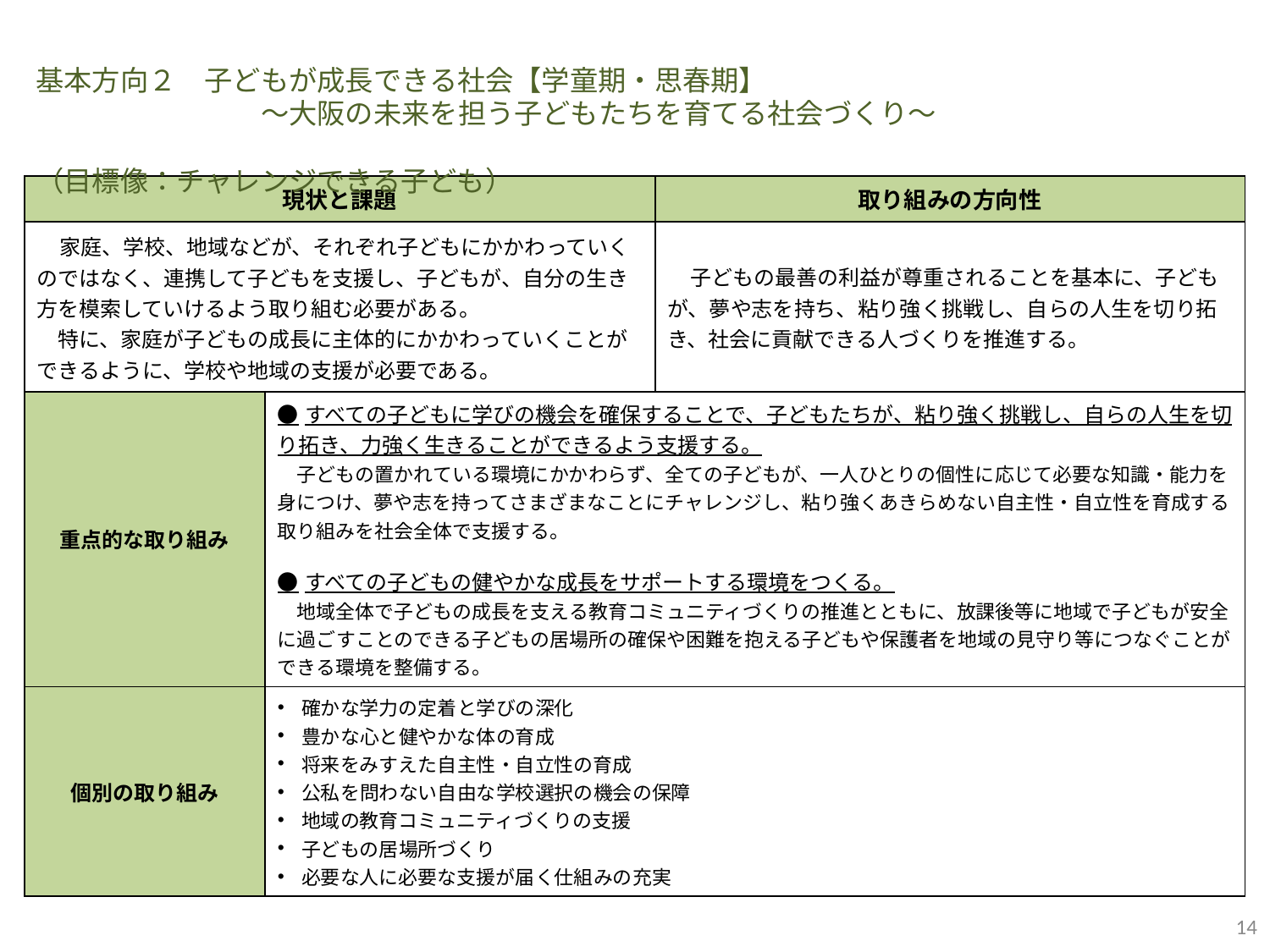

基本方向２　子どもが成長できる社会【学童期・思春期】
　　　　　　　　～大阪の未来を担う子どもたちを育てる社会づくり～
　　　　　　　　　　　　　　　　　　　　　　　　　　　　　　　　　　　　　　　　　　（目標像：チャレンジできる子ども）
| 現状と課題 |  | 取り組みの方向性 |
| --- | --- | --- |
| 家庭、学校、地域などが、それぞれ子どもにかかわっていくのではなく、連携して子どもを支援し、子どもが、自分の生き方を模索していけるよう取り組む必要がある。　　 　特に、家庭が子どもの成長に主体的にかかわっていくことができるように、学校や地域の支援が必要である。 |  | 子どもの最善の利益が尊重されることを基本に、子どもが、夢や志を持ち、粘り強く挑戦し、自らの人生を切り拓き、社会に貢献できる人づくりを推進する。 |
| 重点的な取り組み | ●すべての子どもに学びの機会を確保することで、子どもたちが、粘り強く挑戦し、自らの人生を切り拓き、力強く生きることができるよう支援する。 　子どもの置かれている環境にかかわらず、全ての子どもが、一人ひとりの個性に応じて必要な知識・能力を身につけ、夢や志を持ってさまざまなことにチャレンジし、粘り強くあきらめない自主性・自立性を育成する取り組みを社会全体で支援する。 ●すべての子どもの健やかな成長をサポートする環境をつくる。 　地域全体で子どもの成長を支える教育コミュニティづくりの推進とともに、放課後等に地域で子どもが安全に過ごすことのできる子どもの居場所の確保や困難を抱える子どもや保護者を地域の見守り等につなぐことができる環境を整備する。 |  |
| 個別の取り組み | 確かな学力の定着と学びの深化 豊かな心と健やかな体の育成 将来をみすえた自主性・自立性の育成 公私を問わない自由な学校選択の機会の保障 地域の教育コミュニティづくりの支援 子どもの居場所づくり 必要な人に必要な支援が届く仕組みの充実 |  |
14